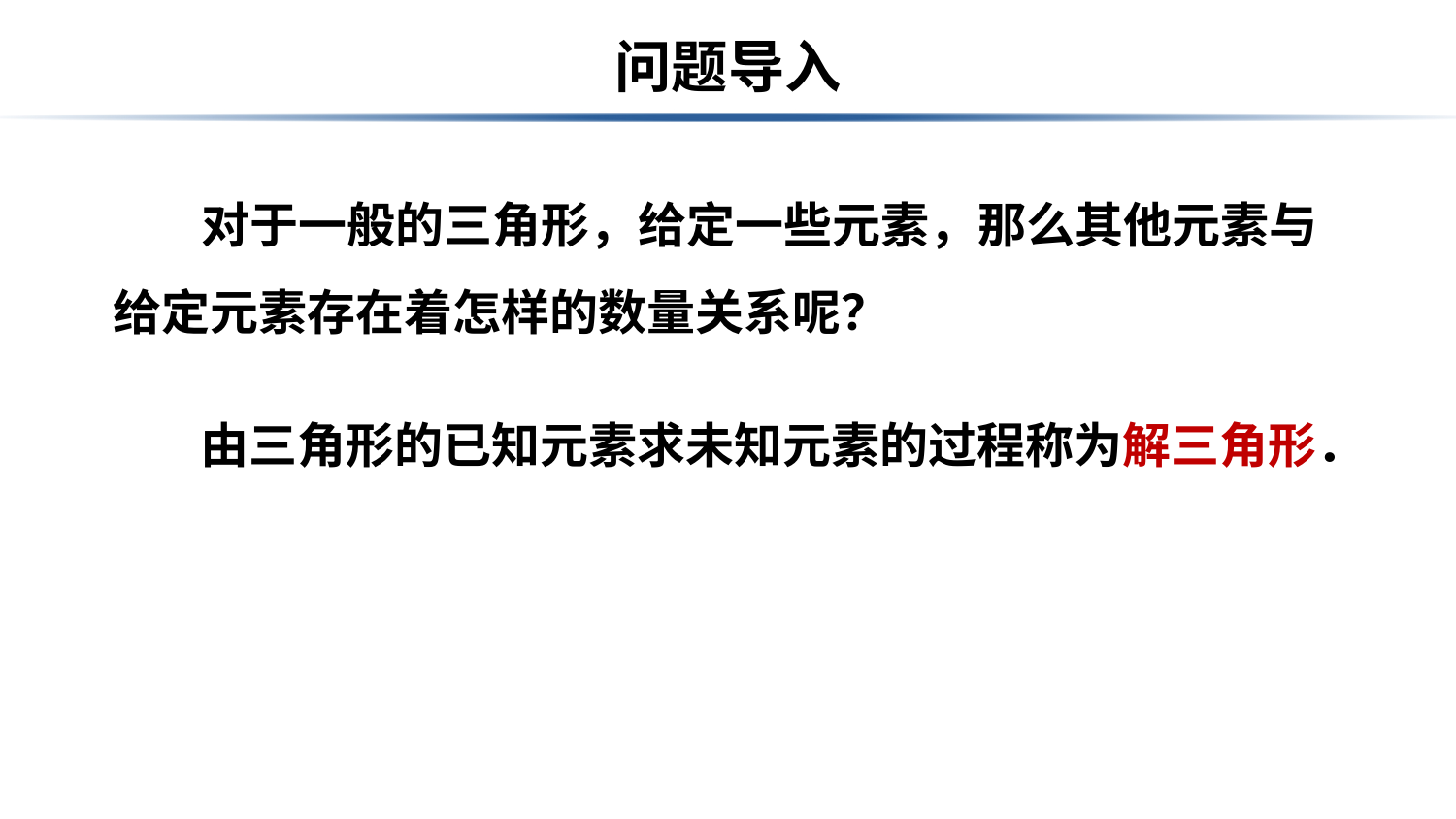

# 问题导入
       对于一般的三角形，给定一些元素，那么其他元素与给定元素存在着怎样的数量关系呢？
      由三角形的已知元素求未知元素的过程称为解三角形．